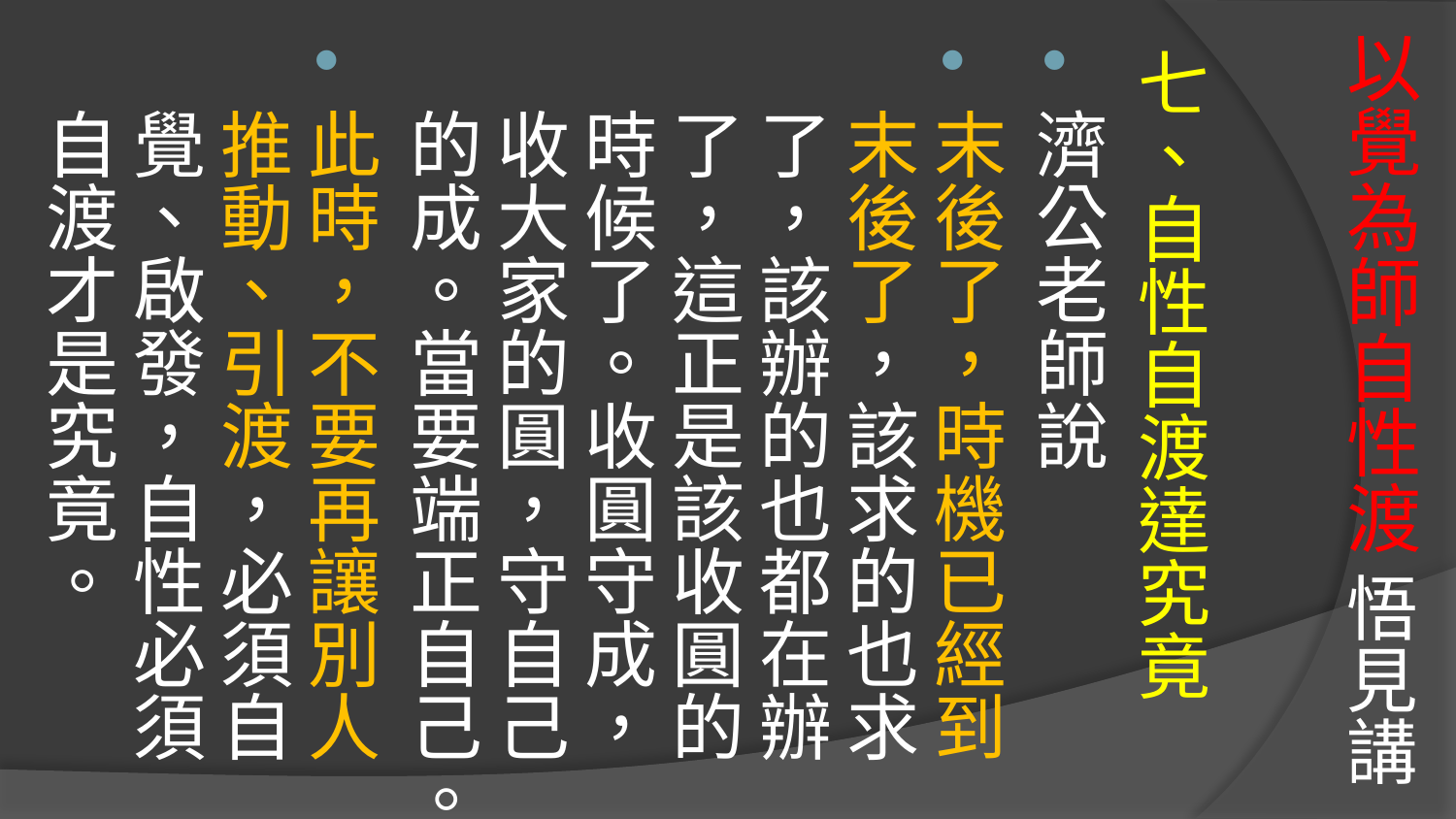

# 以覺為師自性渡 悟見講
七、自性自渡達究竟
濟公老師說
末後了，時機已經到末後了，該求的也求了，該辦的也都在辦了，這正是該收圓的時候了。收圓守成，收大家的圓，守自己的成。當要端正自己。
此時，不要再讓別人推動、引渡，必須自覺、啟發，自性必須自渡才是究竟。